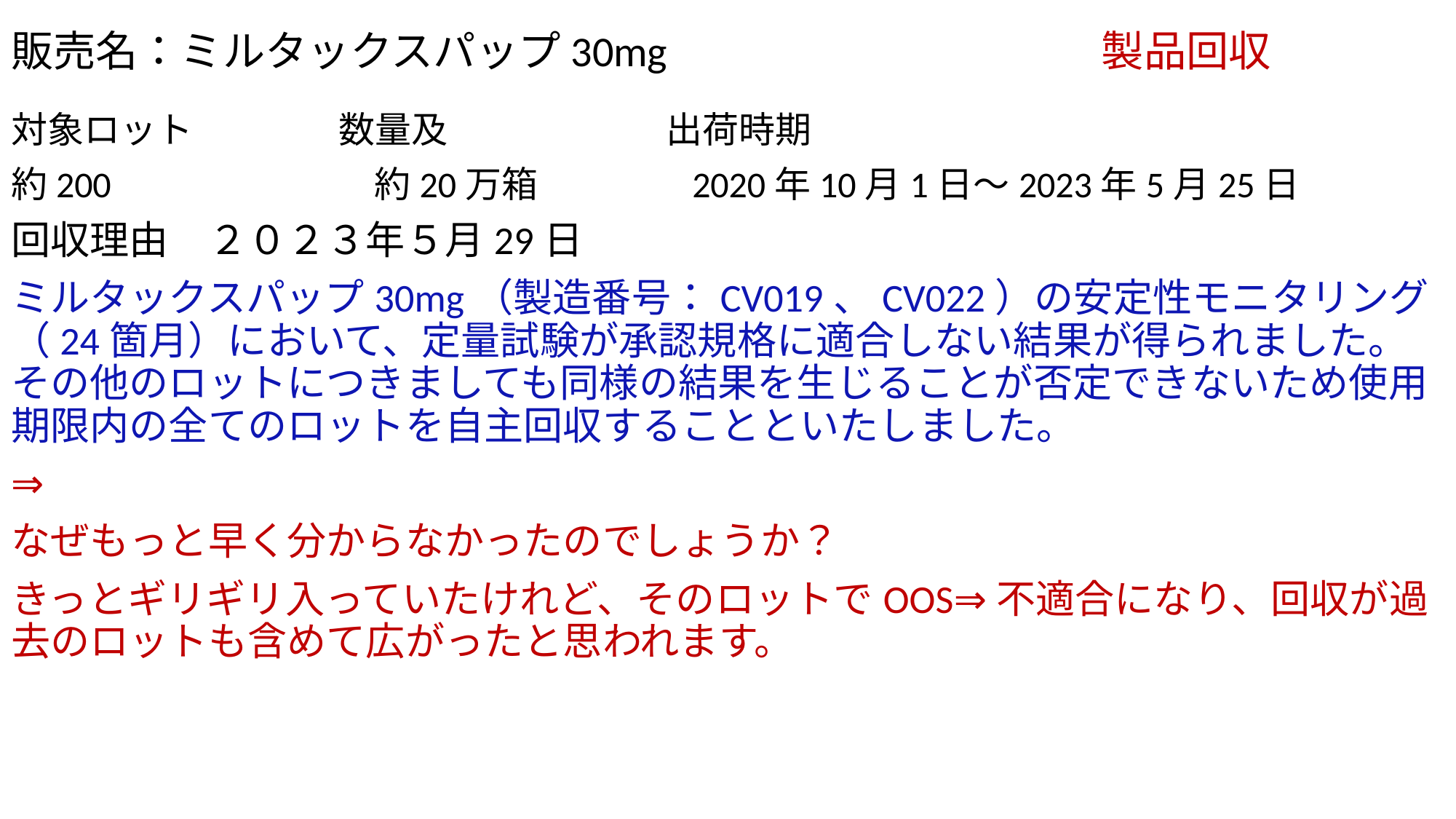

# 販売名：ミルタックスパップ30mg　　　　　　　　　　製品回収
対象ロット　　　　数量及　　　　　　出荷時期
約200　　　　　　　約20万箱　　　　2020年10月1日～2023年5月25日
回収理由　２０２３年５月29日
ミルタックスパップ30mg（製造番号：CV019、CV022）の安定性モニタリング（24箇月）において、定量試験が承認規格に適合しない結果が得られました。その他のロットにつきましても同様の結果を生じることが否定できないため使用期限内の全てのロットを自主回収することといたしました。
⇒
なぜもっと早く分からなかったのでしょうか？
きっとギリギリ入っていたけれど、そのロットでOOS⇒不適合になり、回収が過去のロットも含めて広がったと思われます。